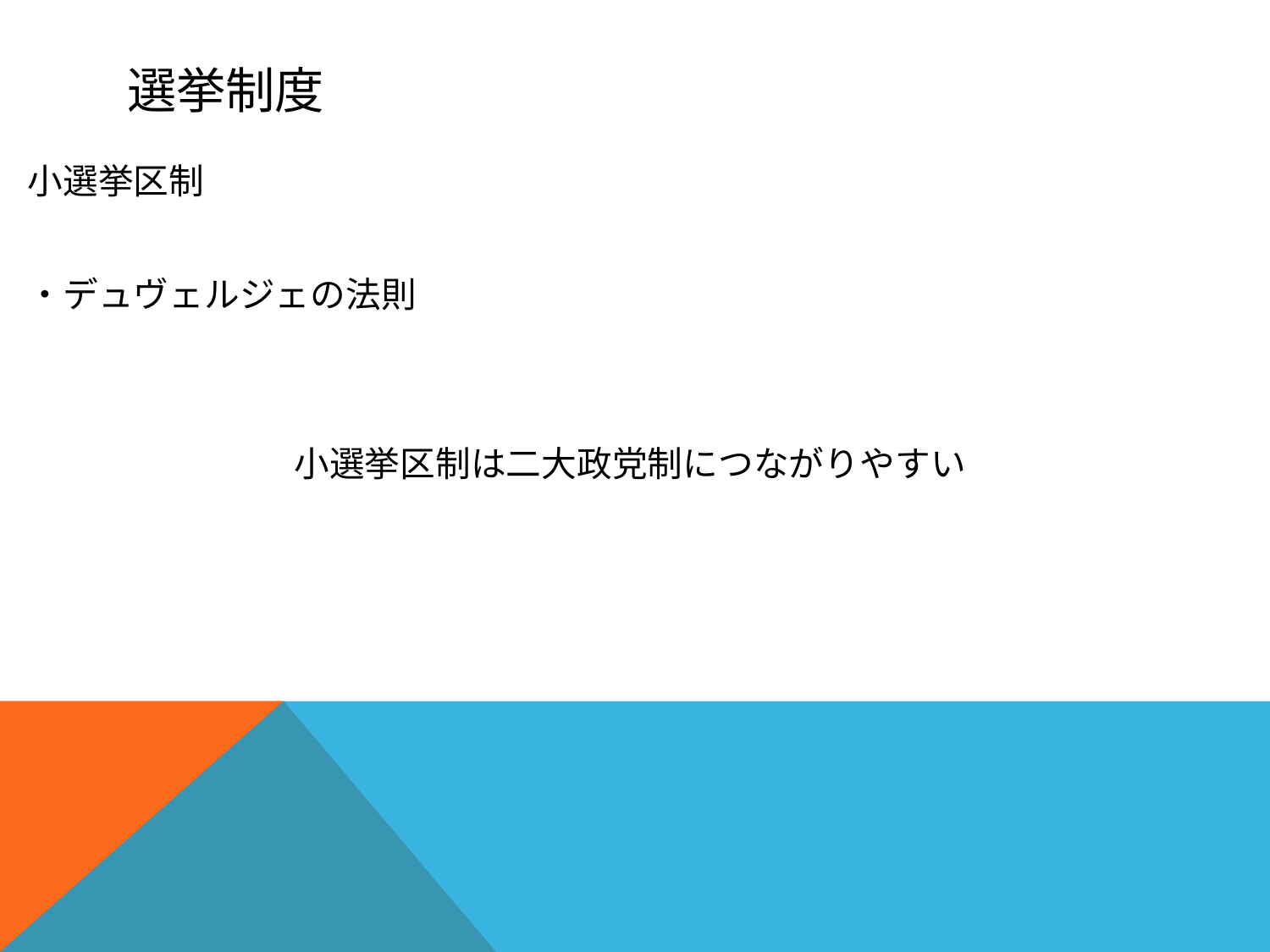

# 選挙制度
小選挙区制

・デュヴェルジェの法則

小選挙区制は二大政党制につながりやすい